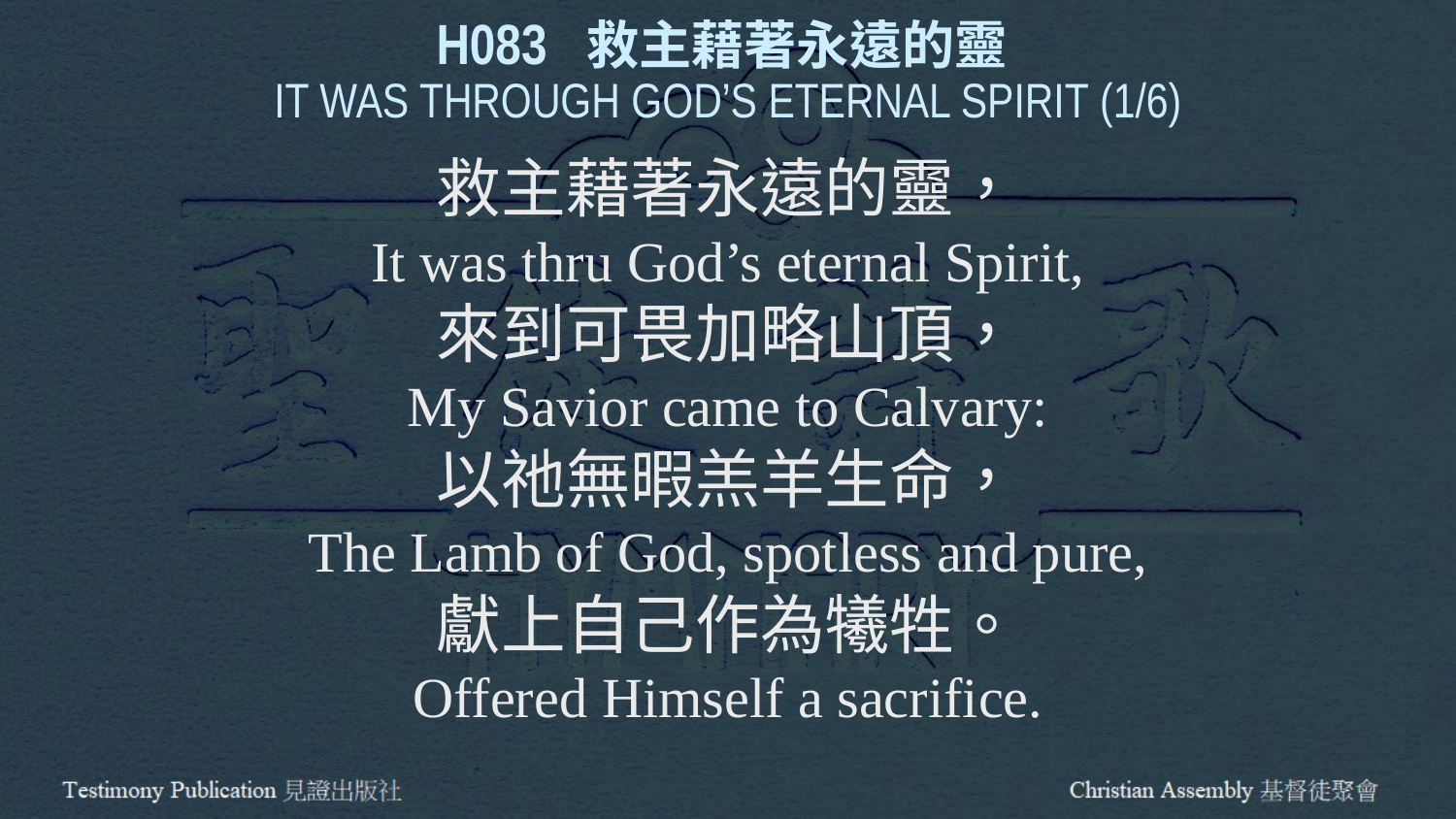

H083  救主藉著永遠的靈
IT WAS THROUGH GOD’S ETERNAL SPIRIT (1/6)
救主藉著永遠的靈，
It was thru God’s eternal Spirit,
來到可畏加略山頂，
My Savior came to Calvary:
以祂無暇羔羊生命，
The Lamb of God, spotless and pure,
獻上自己作為犧牲。
Offered Himself a sacrifice.